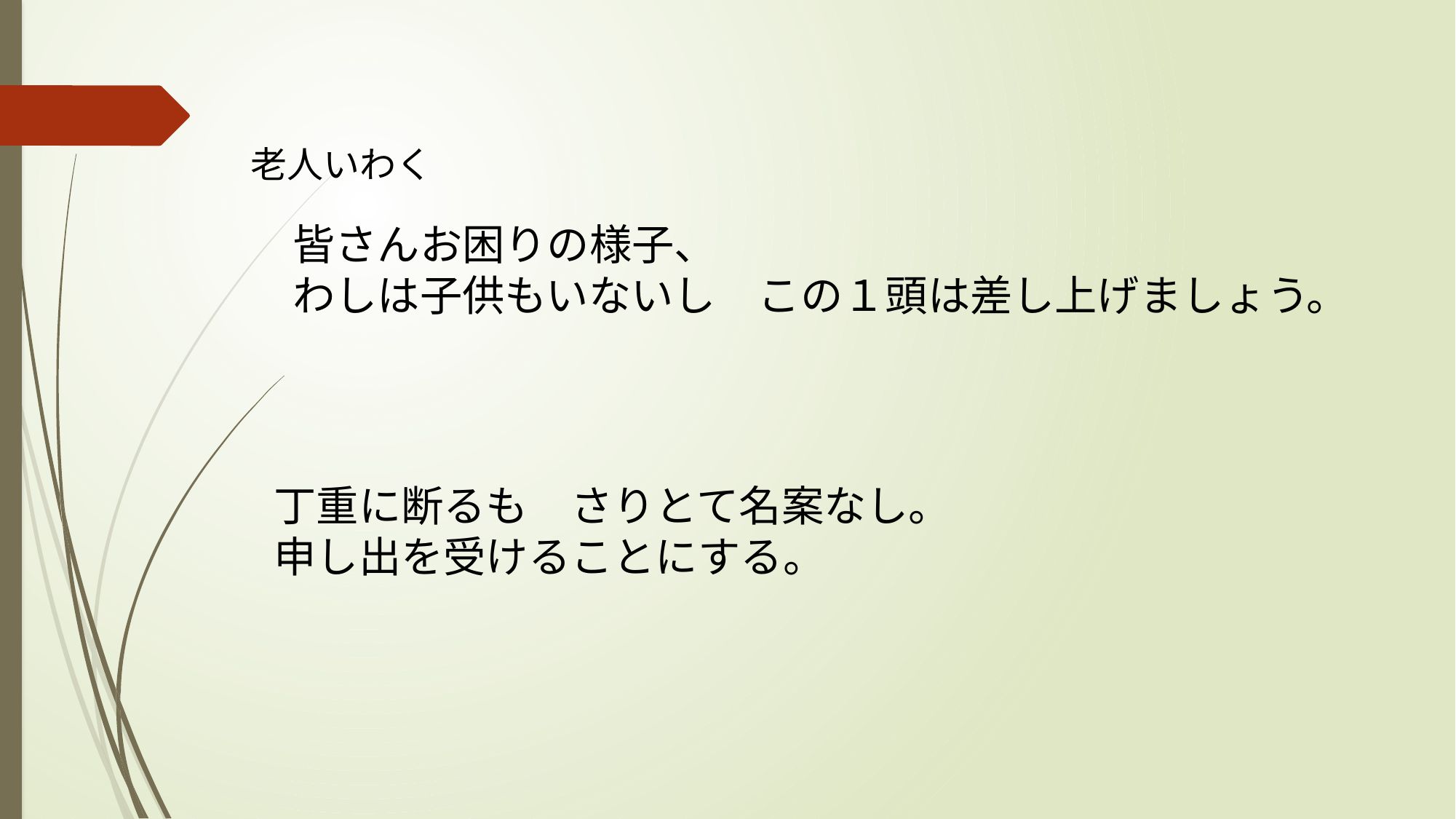

老人いわく

　皆さんお困りの様子、
　わしは子供もいないし　この１頭は差し上げましょう。
丁重に断るも　さりとて名案なし。
申し出を受けることにする。